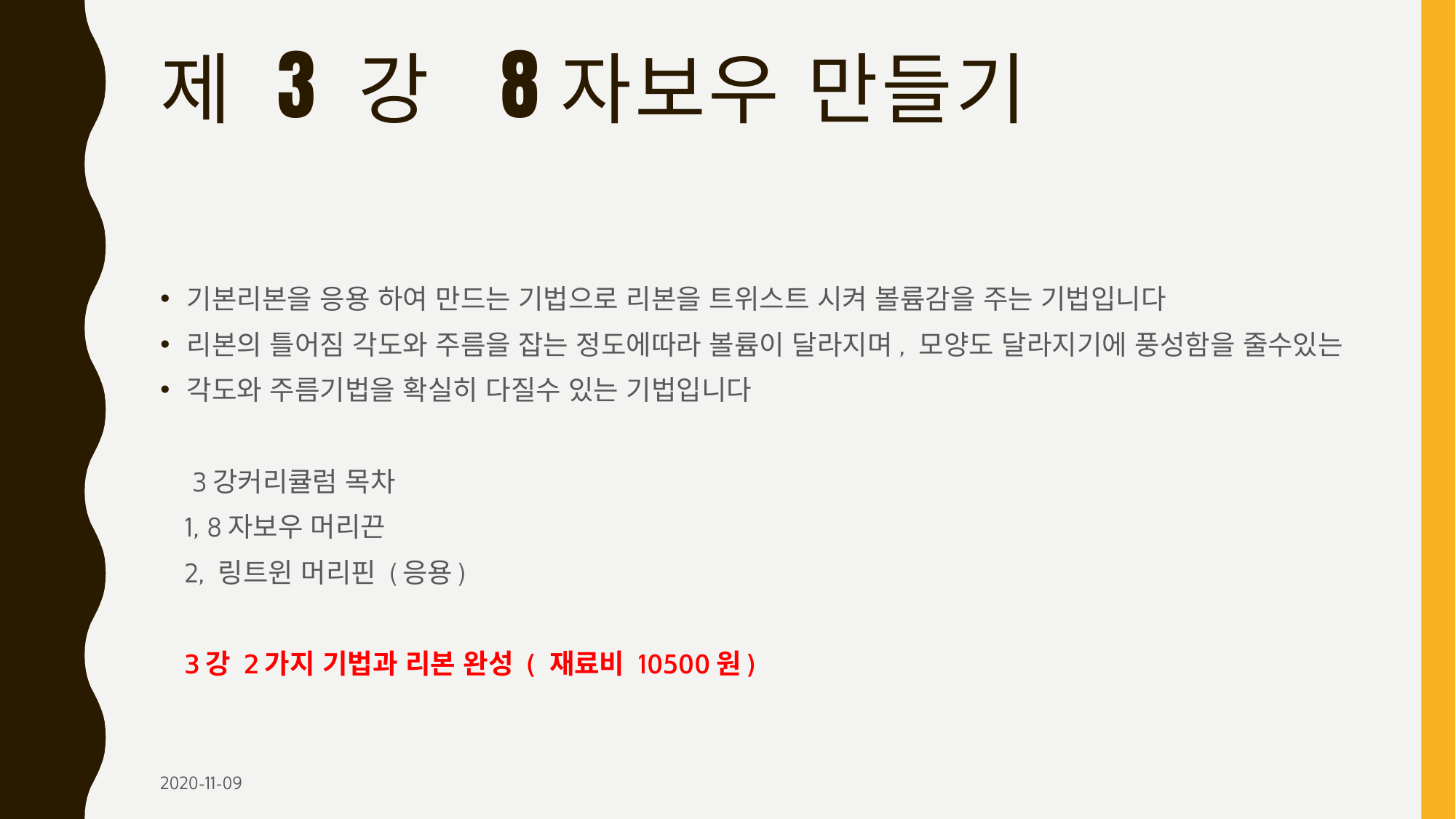

# 제 3 강  8자보우 만들기
기본리본을 응용 하여 만드는 기법으로 리본을 트위스트 시켜 볼륨감을 주는 기법입니다
리본의 틀어짐 각도와 주름을 잡는 정도에따라 볼륨이 달라지며, 모양도 달라지기에 풍성함을 줄수있는
각도와 주름기법을 확실히 다질수 있는 기법입니다

    3강커리큘럼 목차
   1, 8자보우 머리끈
   2, 링트윈 머리핀 (응용)

   3강 2가지 기법과 리본 완성 ( 재료비 10500원)

2020-11-09